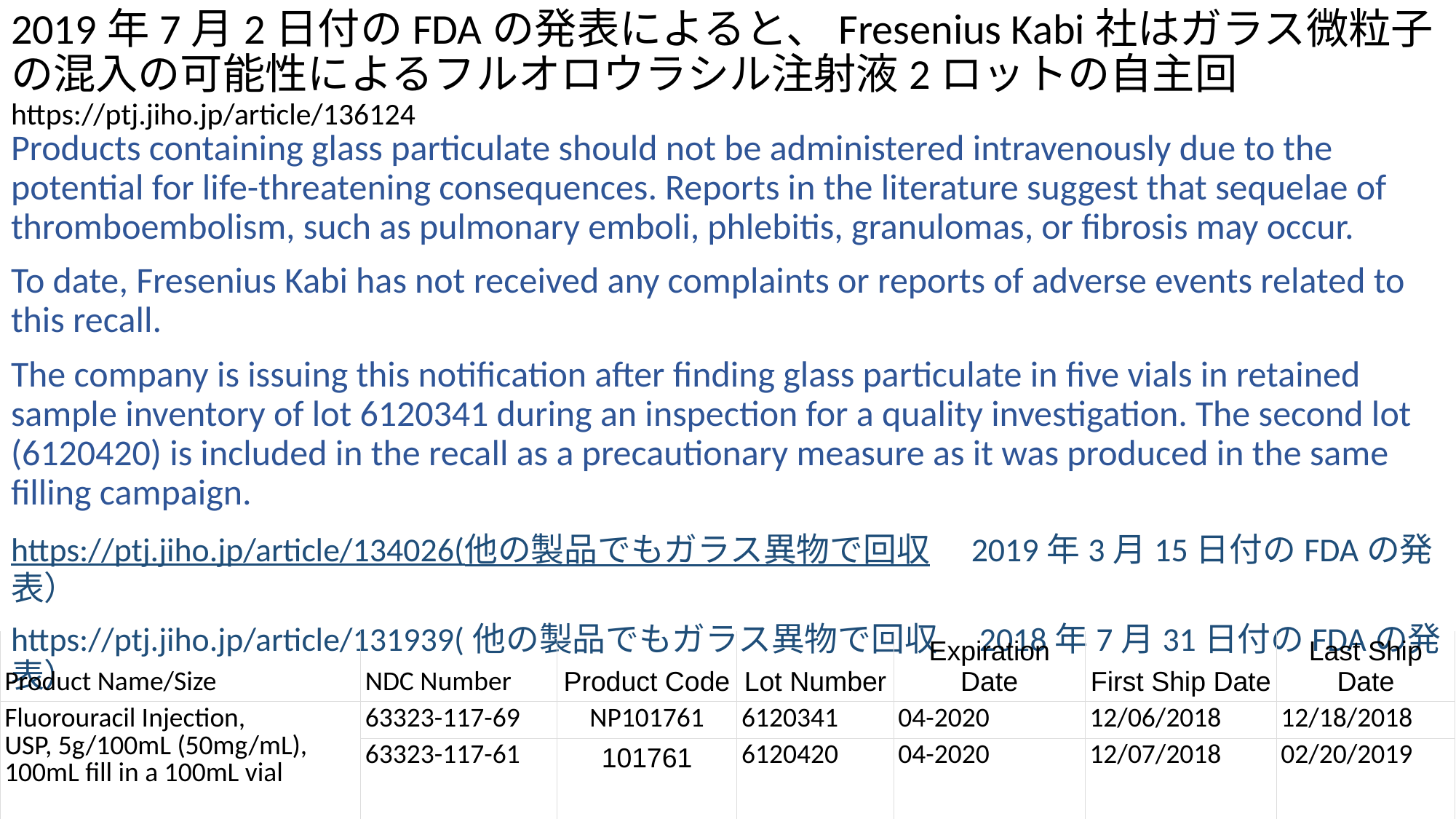

# 2019年7月2日付のFDAの発表によると、Fresenius Kabi社はガラス微粒子の混入の可能性によるフルオロウラシル注射液2ロットの自主回　https://ptj.jiho.jp/article/136124
Products containing glass particulate should not be administered intravenously due to the potential for life-threatening consequences. Reports in the literature suggest that sequelae of thromboembolism, such as pulmonary emboli, phlebitis, granulomas, or fibrosis may occur.
To date, Fresenius Kabi has not received any complaints or reports of adverse events related to this recall.
The company is issuing this notification after finding glass particulate in five vials in retained sample inventory of lot 6120341 during an inspection for a quality investigation. The second lot (6120420) is included in the recall as a precautionary measure as it was produced in the same filling campaign.
https://ptj.jiho.jp/article/134026(他の製品でもガラス異物で回収　2019年3月15日付のFDAの発表）
https://ptj.jiho.jp/article/131939(他の製品でもガラス異物で回収　2018年7月31日付のFDAの発表）

| Product Name/Size | NDC Number | Product Code | Lot Number | Expiration Date | First Ship Date | Last Ship Date |
| --- | --- | --- | --- | --- | --- | --- |
| Fluorouracil Injection, USP, 5g/100mL (50mg/mL), 100mL fill in a 100mL vial | 63323-117-69 | NP101761 | 6120341 | 04-2020 | 12/06/2018 | 12/18/2018 |
|  | 63323-117-61 | 101761 | 6120420 | 04-2020 | 12/07/2018 | 02/20/2019 |